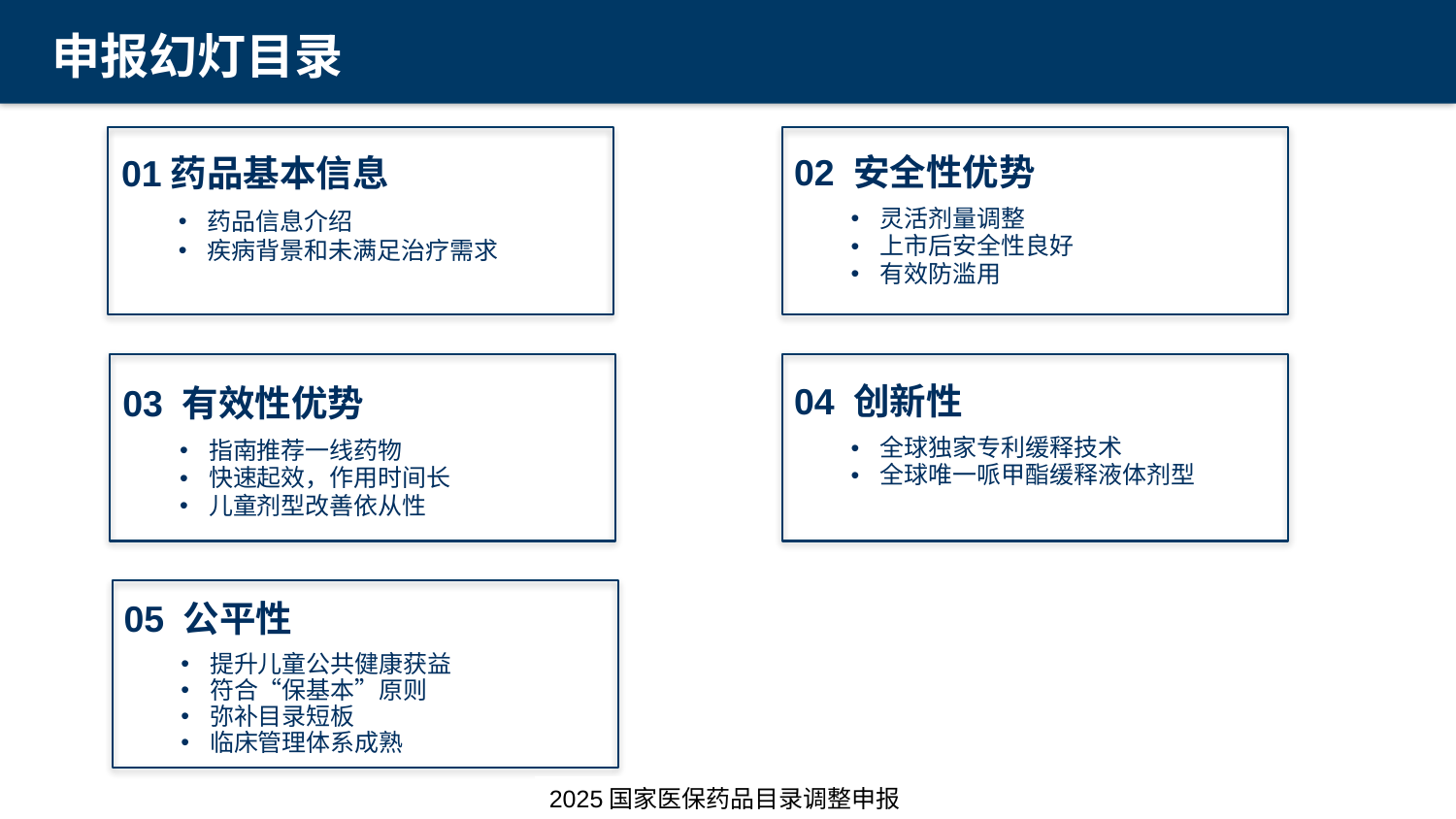

# 申报幻灯目录

02 安全性优势
灵活剂量调整
上市后安全性良好
有效防滥用
01药品基本信息
药品信息介绍
疾病背景和未满足治疗需求
04 创新性
全球独家专利缓释技术
全球唯一哌甲酯缓释液体剂型
05 公平性
提升儿童公共健康获益
符合“保基本”原则
弥补目录短板
临床管理体系成熟
03 有效性优势
指南推荐一线药物
快速起效，作用时间长
儿童剂型改善依从性

2025国家医保药品目录调整申报